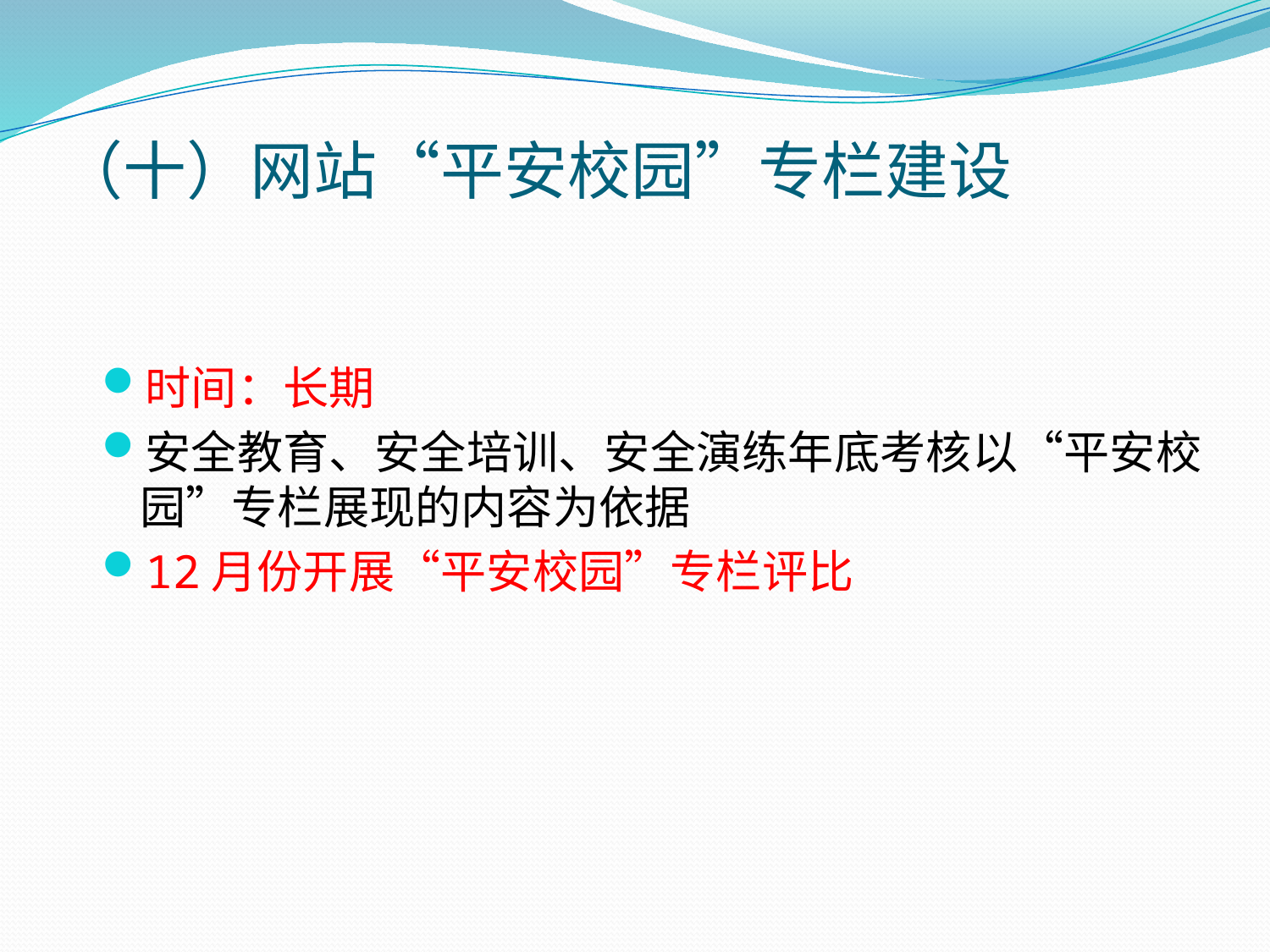

# （十）网站“平安校园”专栏建设
时间：长期
安全教育、安全培训、安全演练年底考核以“平安校园”专栏展现的内容为依据
12月份开展“平安校园”专栏评比